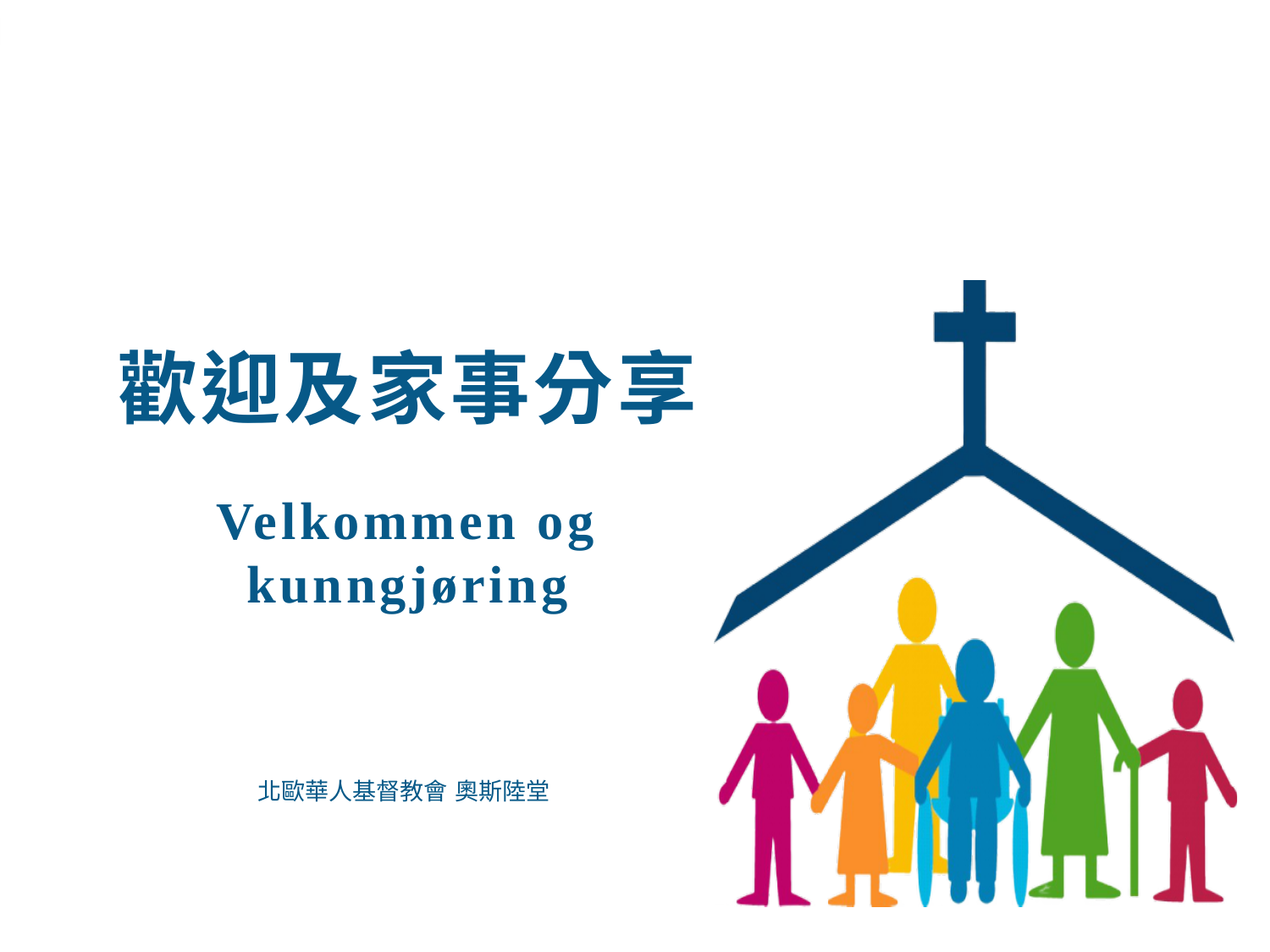

# 歡迎及家事分享
Velkommen og kunngjøring
北歐華人基督教會 奧斯陸堂